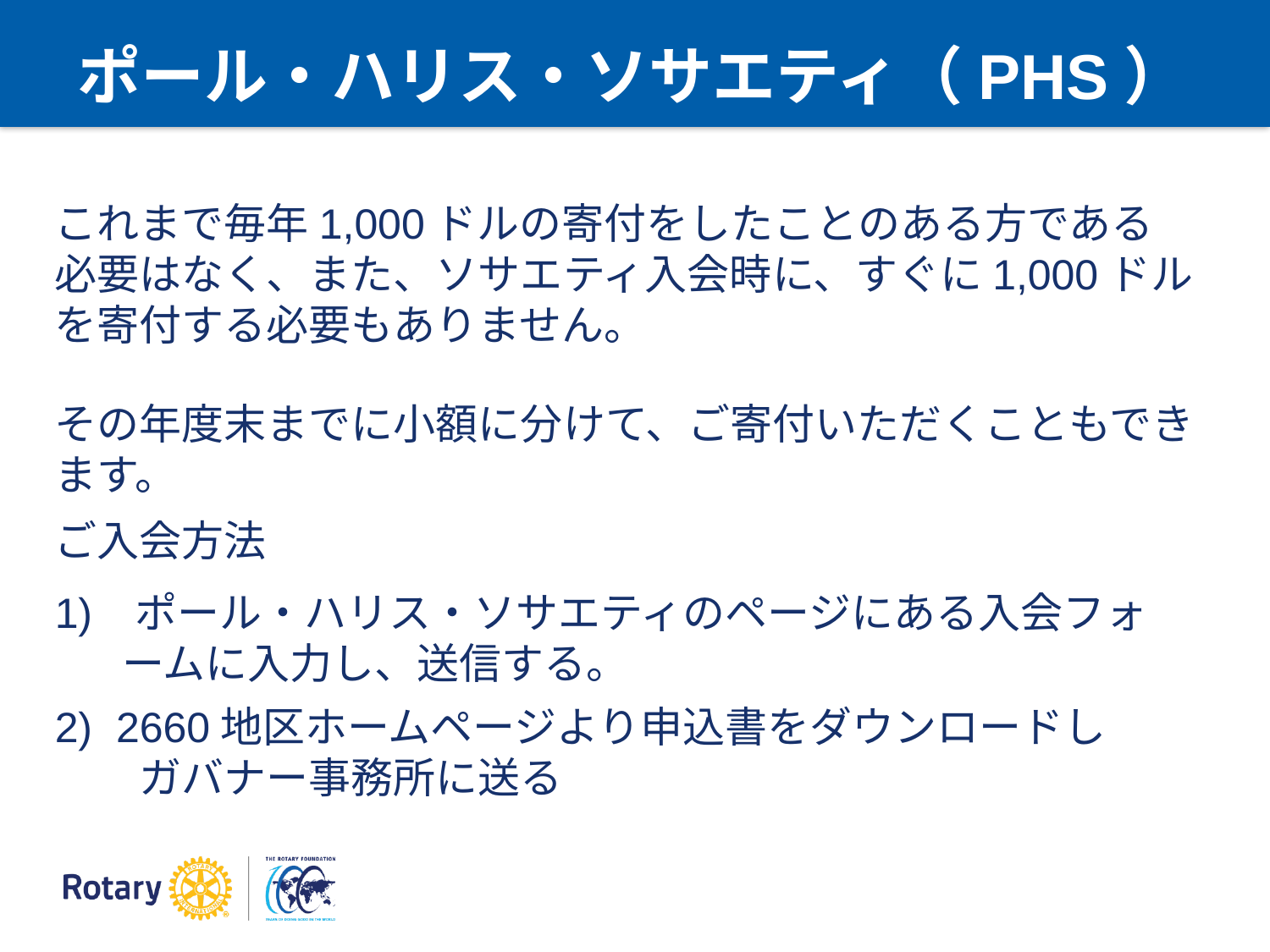

# ポール・ハリス・ソサエティ（PHS）
これまで毎年1,000ドルの寄付をしたことのある方である必要はなく、また、ソサエティ入会時に、すぐに1,000ドルを寄付する必要もありません。
その年度末までに小額に分けて、ご寄付いただくこともできます。
ご入会方法
　ポール・ハリス・ソサエティのページにある入会フォ
      ームに入力し、送信する。
2)  2660地区ホームページより申込書をダウンロードし
　　ガバナー事務所に送る